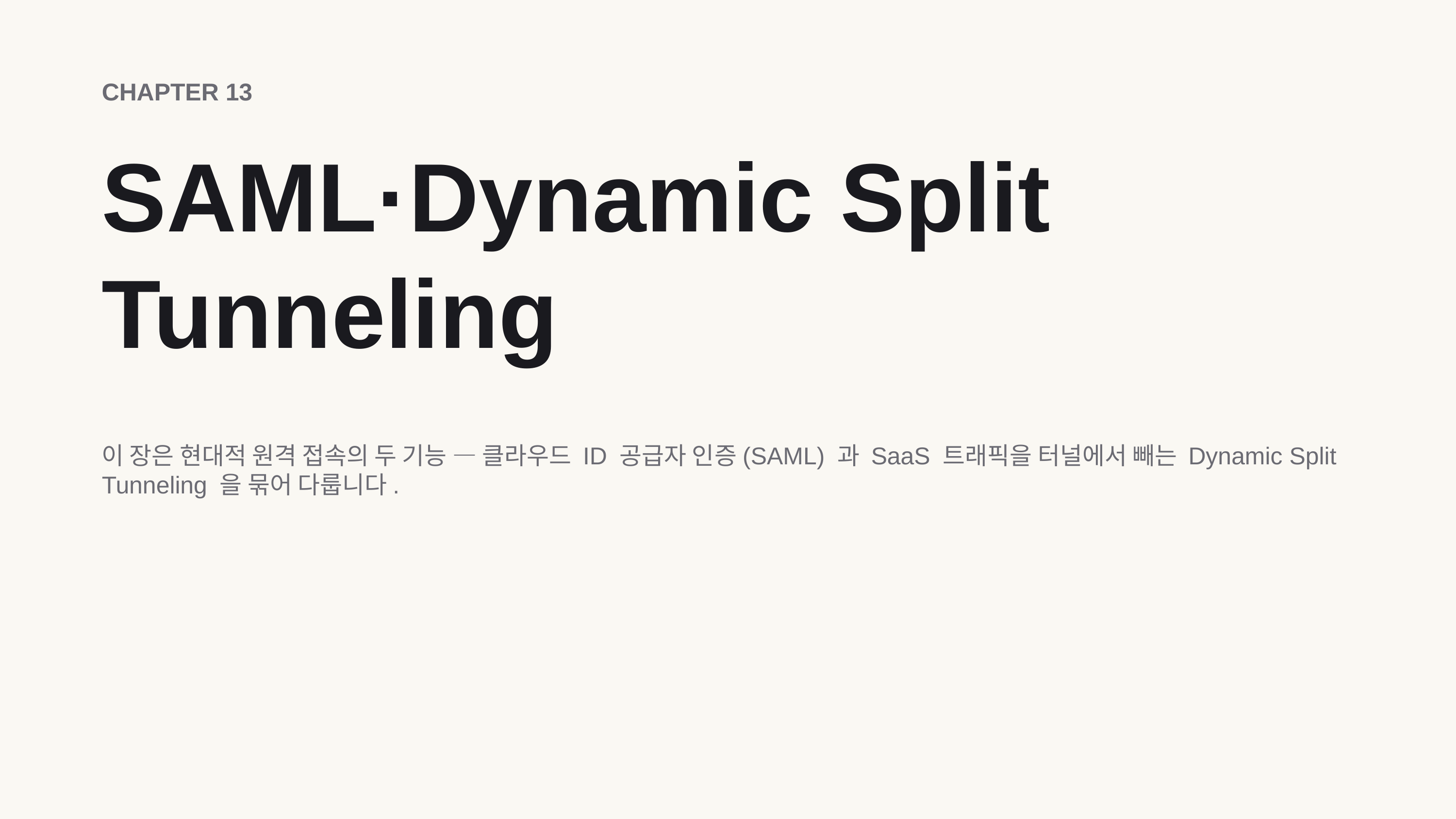

CHAPTER 13
SAML·Dynamic Split Tunneling
이 장은 현대적 원격 접속의 두 기능 — 클라우드 ID 공급자 인증(SAML) 과 SaaS 트래픽을 터널에서 빼는 Dynamic Split Tunneling 을 묶어 다룹니다.